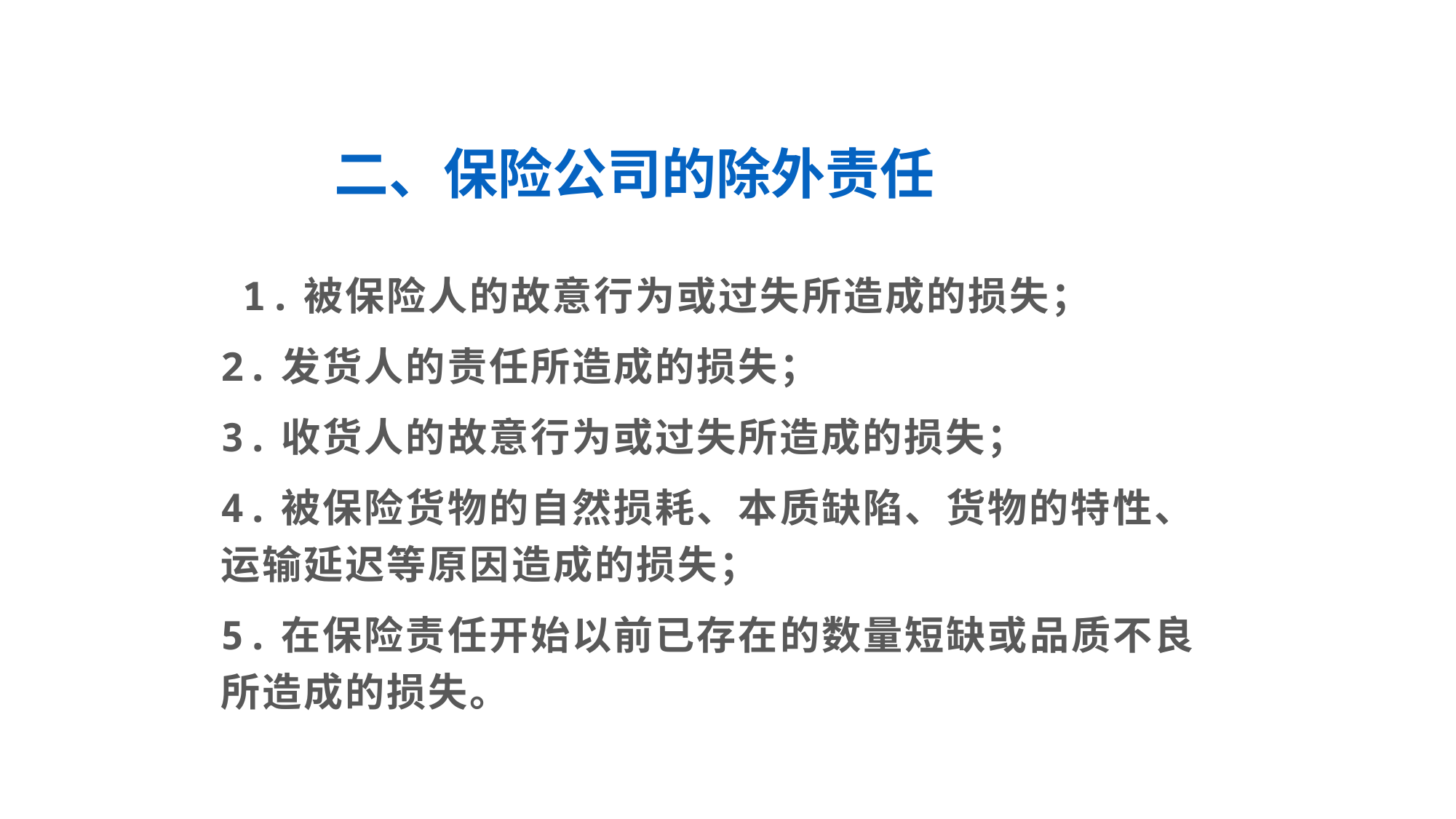

二、保险公司的除外责任

　1.被保险人的故意行为或过失所造成的损失；
	2.发货人的责任所造成的损失；
	3.收货人的故意行为或过失所造成的损失；
	4.被保险货物的自然损耗、本质缺陷、货物的特性、运输延迟等原因造成的损失；
	5.在保险责任开始以前已存在的数量短缺或品质不良所造成的损失。